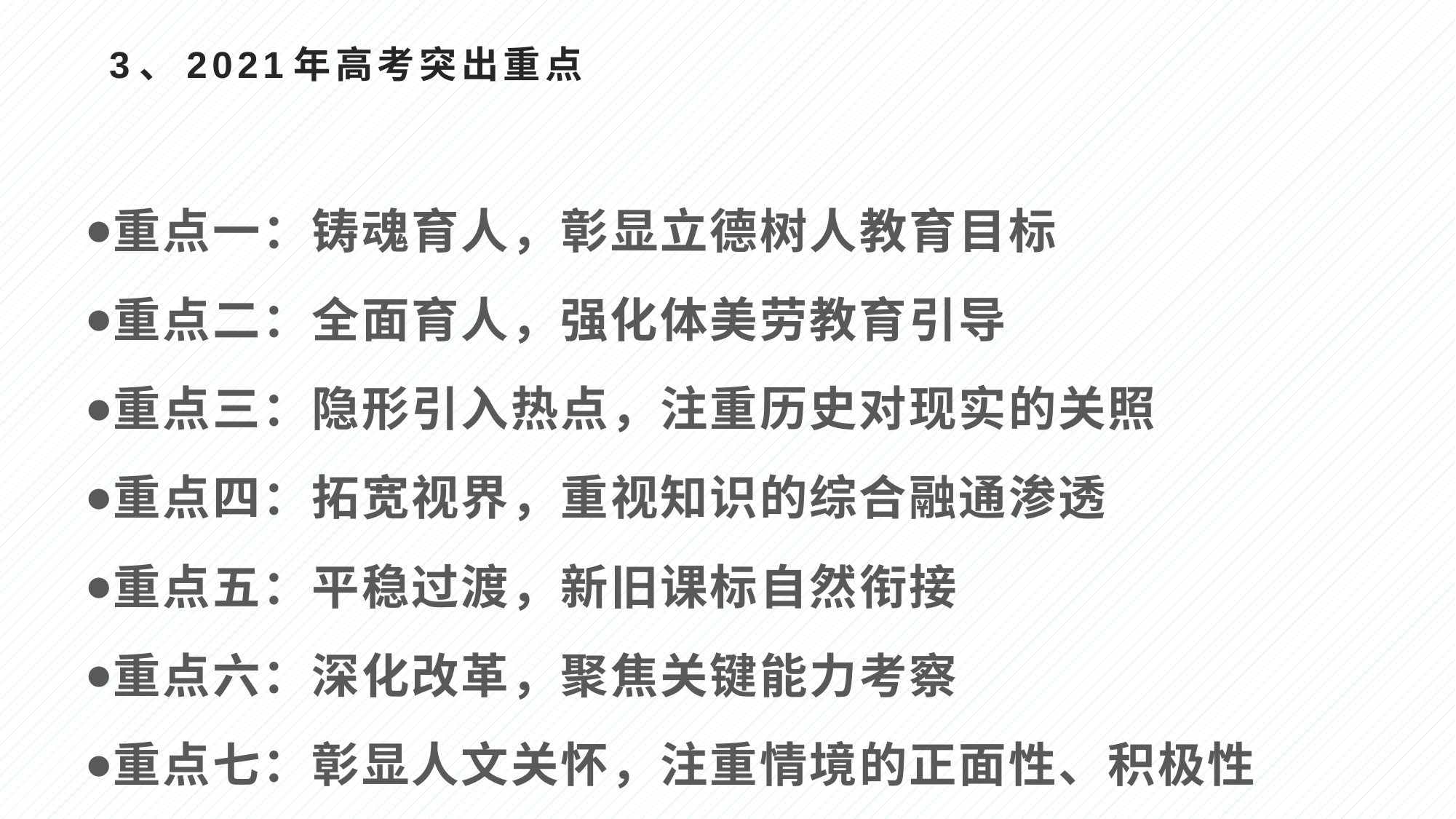

# 3、2021年高考突出重点
重点一：铸魂育人，彰显立德树人教育目标
重点二：全面育人，强化体美劳教育引导
重点三：隐形引入热点，注重历史对现实的关照
重点四：拓宽视界，重视知识的综合融通渗透
重点五：平稳过渡，新旧课标自然衔接
重点六：深化改革，聚焦关键能力考察
重点七：彰显人文关怀，注重情境的正面性、积极性